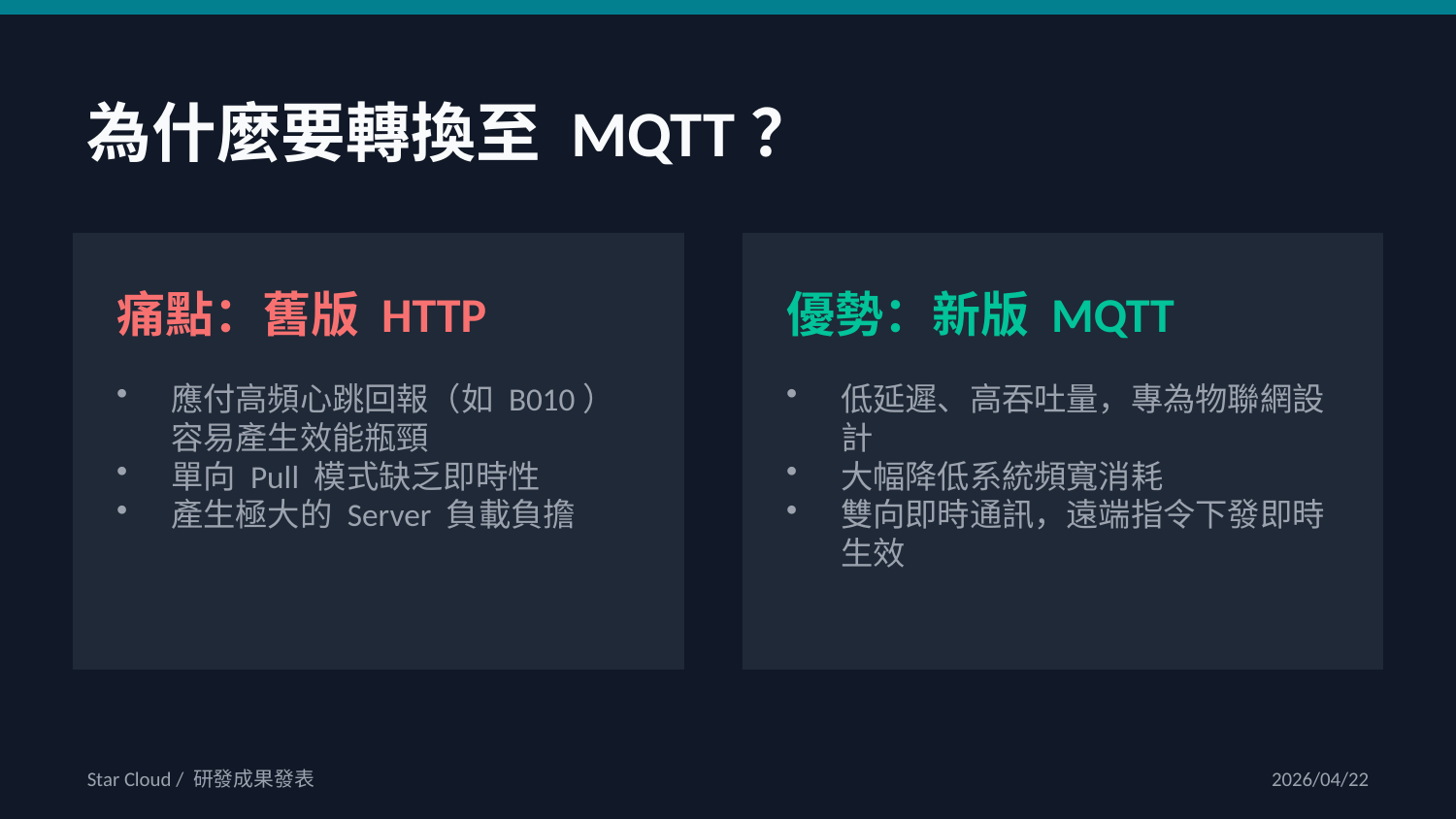

為什麼要轉換至 MQTT？

痛點：舊版 HTTP
優勢：新版 MQTT
應付高頻心跳回報（如 B010）容易產生效能瓶頸
單向 Pull 模式缺乏即時性
產生極大的 Server 負載負擔
低延遲、高吞吐量，專為物聯網設計
大幅降低系統頻寬消耗
雙向即時通訊，遠端指令下發即時生效